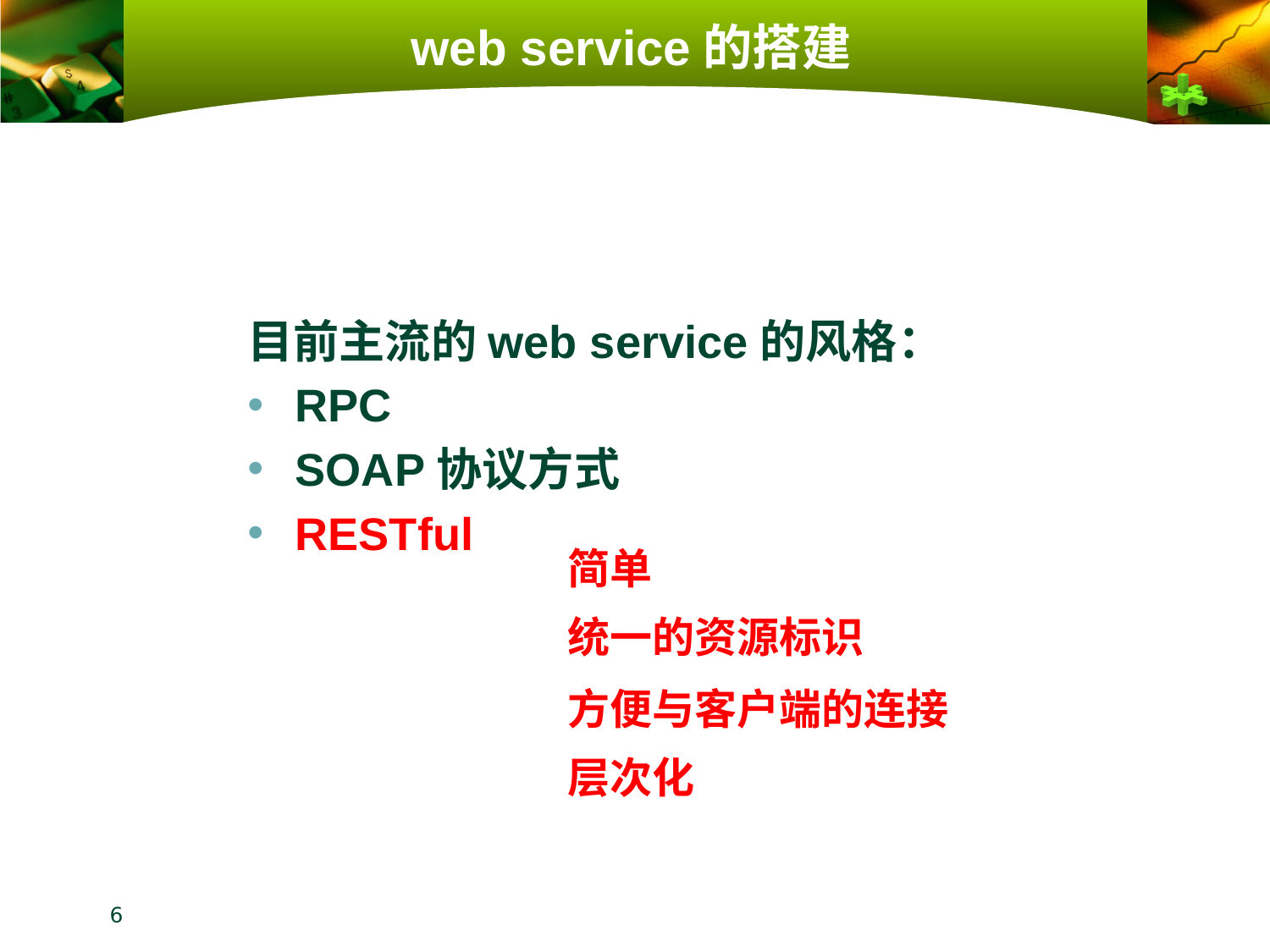

# web service的搭建
目前主流的web service的风格：
RPC
SOAP协议方式
RESTful

简单
统一的资源标识
方便与客户端的连接
层次化
6